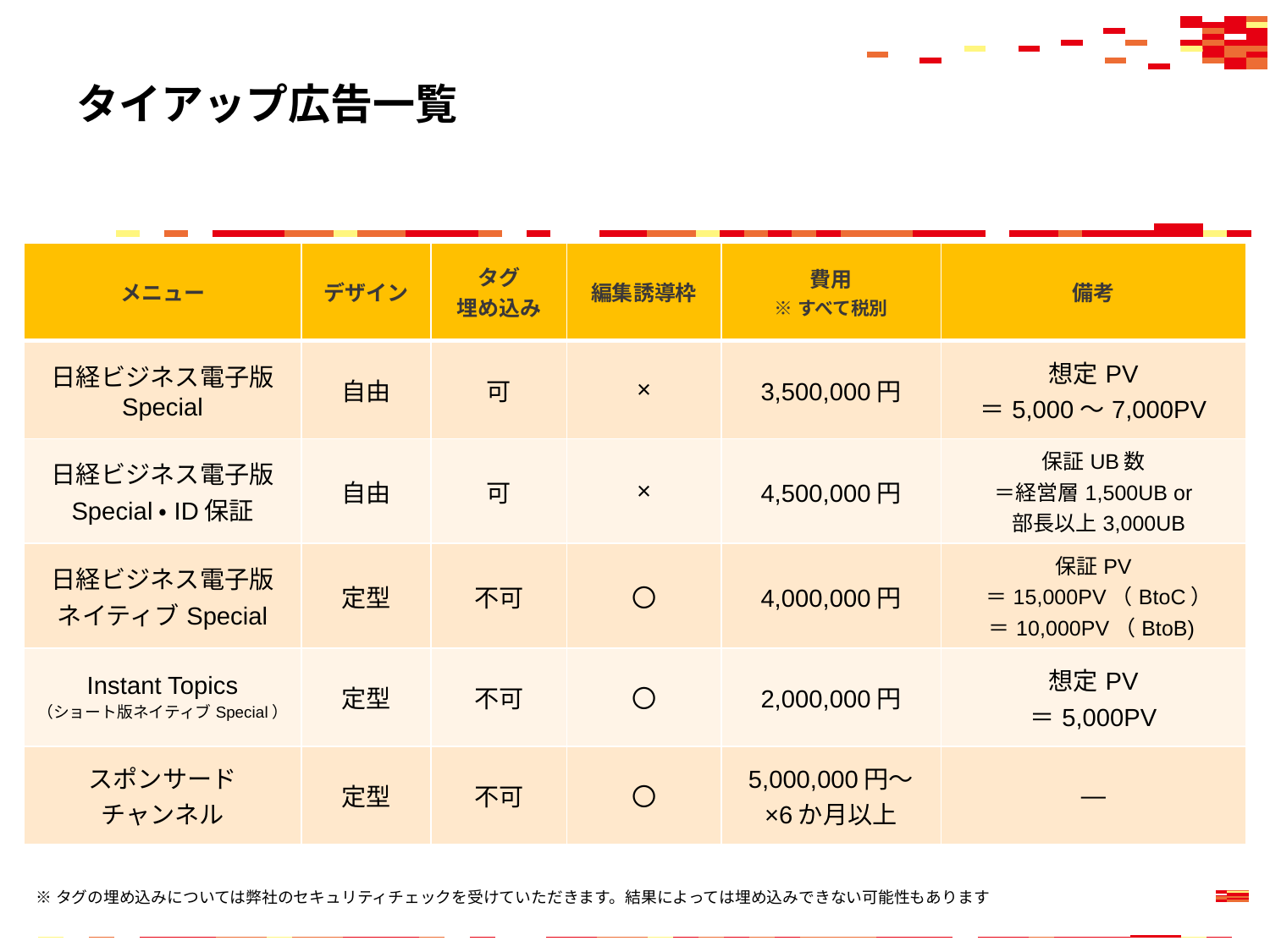

# タイアップ広告一覧
| メニュー | デザイン | タグ 埋め込み | 編集誘導枠 | 費用 ※すべて税別 | 備考 |
| --- | --- | --- | --- | --- | --- |
| 日経ビジネス電子版 Special | 自由 | 可 | × | 3,500,000円 | 想定PV ＝5,000～7,000PV |
| 日経ビジネス電子版 Special・ID保証 | 自由 | 可 | × | 4,500,000円 | 保証UB数 ＝経営層1,500UB or 部長以上3,000UB |
| 日経ビジネス電子版 ネイティブSpecial | 定型 | 不可 | 〇 | 4,000,000円 | 保証PV ＝15,000PV（BtoC） 　 ＝10,000PV（BtoB) |
| Instant Topics （ショート版ネイティブSpecial） | 定型 | 不可 | 〇 | 2,000,000円 | 想定PV ＝5,000PV |
| スポンサード チャンネル | 定型 | 不可 | 〇 | 5,000,000円～ ×6か月以上 | ― |
※タグの埋め込みについては弊社のセキュリティチェックを受けていただきます。結果によっては埋め込みできない可能性もあります
3